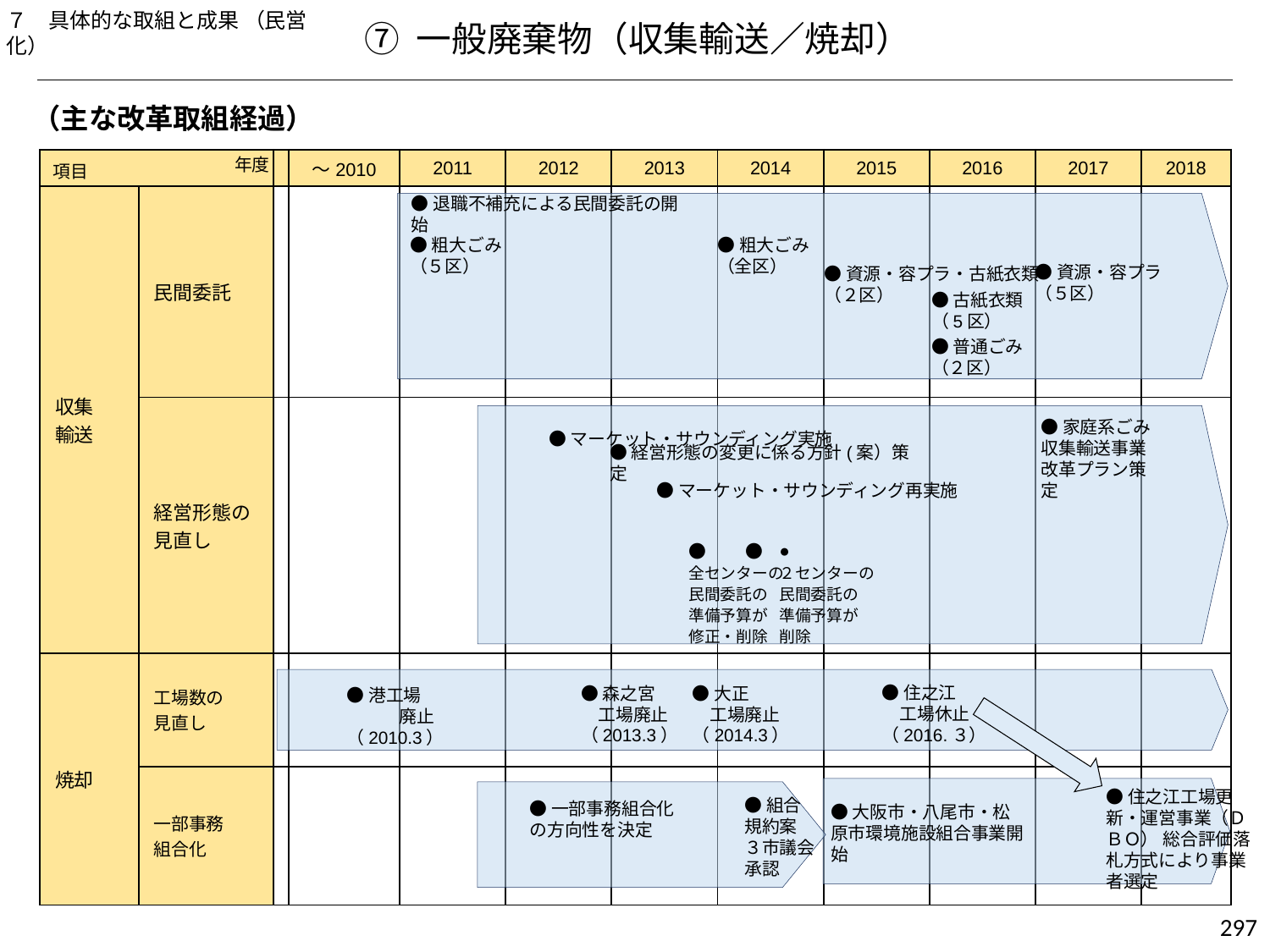

７　具体的な取組と成果 （民営化）
⑦ 一般廃棄物（収集輸送／焼却）
（主な改革取組経過）
|  |  |  | ～2010 | 2011 | 2012 | 2013 | 2014 | 2015 | 2016 | 2017 | 2018 |
| --- | --- | --- | --- | --- | --- | --- | --- | --- | --- | --- | --- |
| 収集 輸送 | 民間委託 |  |  |  |  |  |  |  |  |  |  |
|  | 経営形態の 見直し |  |  |  |  |  |  |  |  |  |  |
| 焼却 | 工場数の 見直し |  |  |  |  |  |  |  |  |  |  |
|  | 一部事務 組合化 |  |  |  |  |  |  |  |  |  |  |
年度
項目
●退職不補充による民間委託の開始

●粗大ごみ
（５区）
●粗大ごみ
（全区）
●資源・容プラ
（５区）
●資源・容プラ・古紙衣類
（２区）
●古紙衣類
（5区）

●普通ごみ
（２区）

●マーケット・サウンディング実施
●家庭系ごみ収集輸送事業改革プラン策定
●経営形態の変更に係る方針(案）策定
●マーケット・サウンディング再実施
●　　●
全センターの
民間委託の
準備予算が
修正・削除
●
２センターの
民間委託の
準備予算が
削除

●港工場
　　　廃止（2010.3）
●住之江
　工場休止
（2016.３）
●森之宮
　工場廃止
（2013.3）
●大正
　工場廃止
（2014.3）

●住之江工場更新・運営事業（ＤＢＯ） 総合評価落札方式により事業者選定

●大阪市・八尾市・松原市環境施設組合事業開始
●一部事務組合化
の方向性を決定
●組合
規約案
３市議会
承認
297